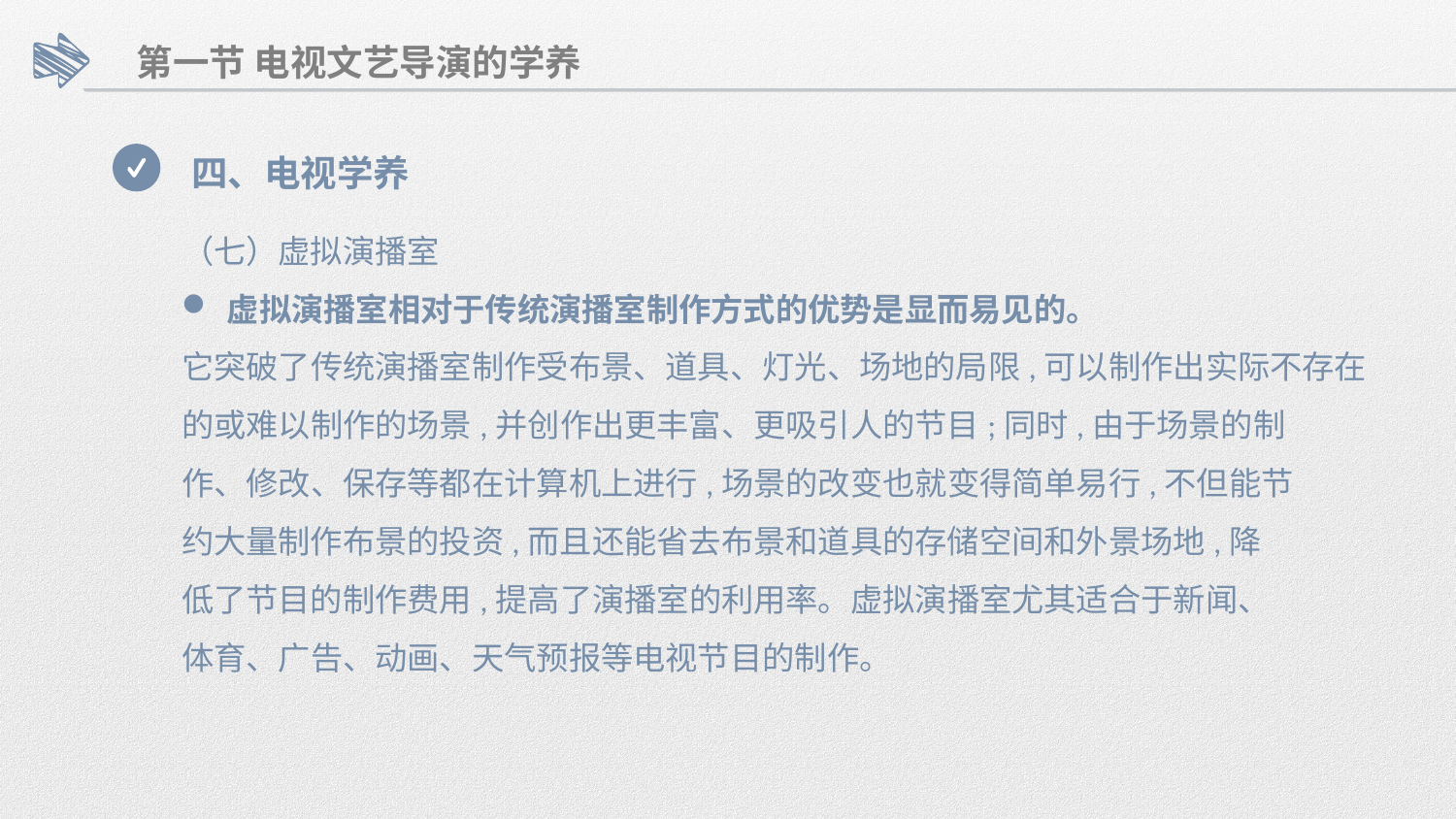

第一节 电视文艺导演的学养
四、电视学养

（七）虚拟演播室
虚拟演播室相对于传统演播室制作方式的优势是显而易见的。
它突破了传统演播室制作受布景、道具、灯光、场地的局限,可以制作出实际不存在
的或难以制作的场景,并创作出更丰富、更吸引人的节目;同时,由于场景的制
作、修改、保存等都在计算机上进行,场景的改变也就变得简单易行,不但能节
约大量制作布景的投资,而且还能省去布景和道具的存储空间和外景场地,降
低了节目的制作费用,提高了演播室的利用率。虚拟演播室尤其适合于新闻、
体育、广告、动画、天气预报等电视节目的制作。